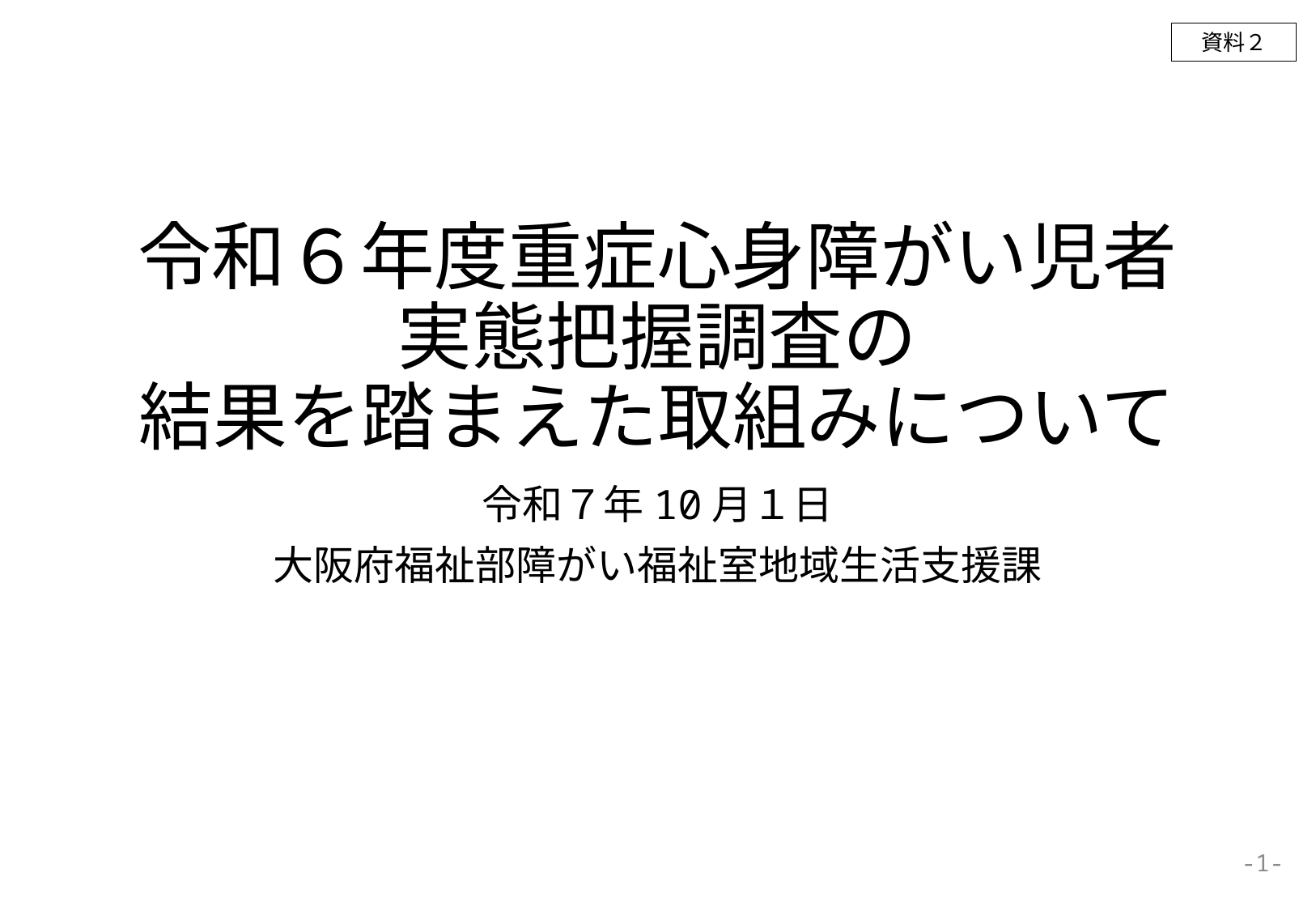

資料２
# 令和６年度重症心身障がい児者実態把握調査の 結果を踏まえた取組みについて
令和７年10月１日
大阪府福祉部障がい福祉室地域生活支援課
-1-